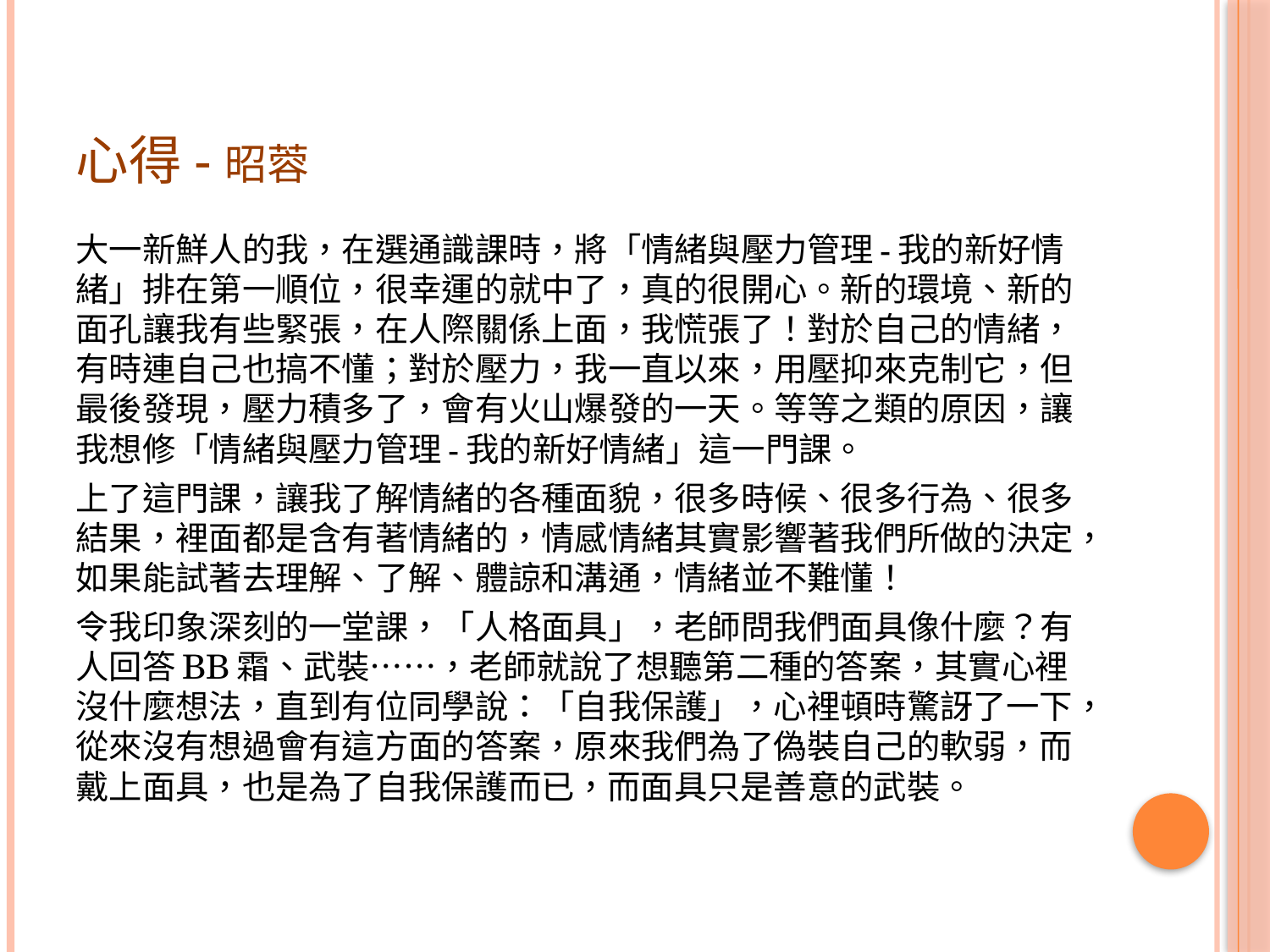

# 心得-昭蓉
大一新鮮人的我，在選通識課時，將「情緒與壓力管理-我的新好情緒」排在第一順位，很幸運的就中了，真的很開心。新的環境、新的面孔讓我有些緊張，在人際關係上面，我慌張了！對於自己的情緒，有時連自己也搞不懂；對於壓力，我一直以來，用壓抑來克制它，但最後發現，壓力積多了，會有火山爆發的一天。等等之類的原因，讓我想修「情緒與壓力管理-我的新好情緒」這一門課。
上了這門課，讓我了解情緒的各種面貌，很多時候、很多行為、很多結果，裡面都是含有著情緒的，情感情緒其實影響著我們所做的決定，如果能試著去理解、了解、體諒和溝通，情緒並不難懂！
令我印象深刻的一堂課，「人格面具」，老師問我們面具像什麼？有人回答BB霜、武裝……，老師就說了想聽第二種的答案，其實心裡沒什麼想法，直到有位同學說：「自我保護」，心裡頓時驚訝了一下，從來沒有想過會有這方面的答案，原來我們為了偽裝自己的軟弱，而戴上面具，也是為了自我保護而已，而面具只是善意的武裝。